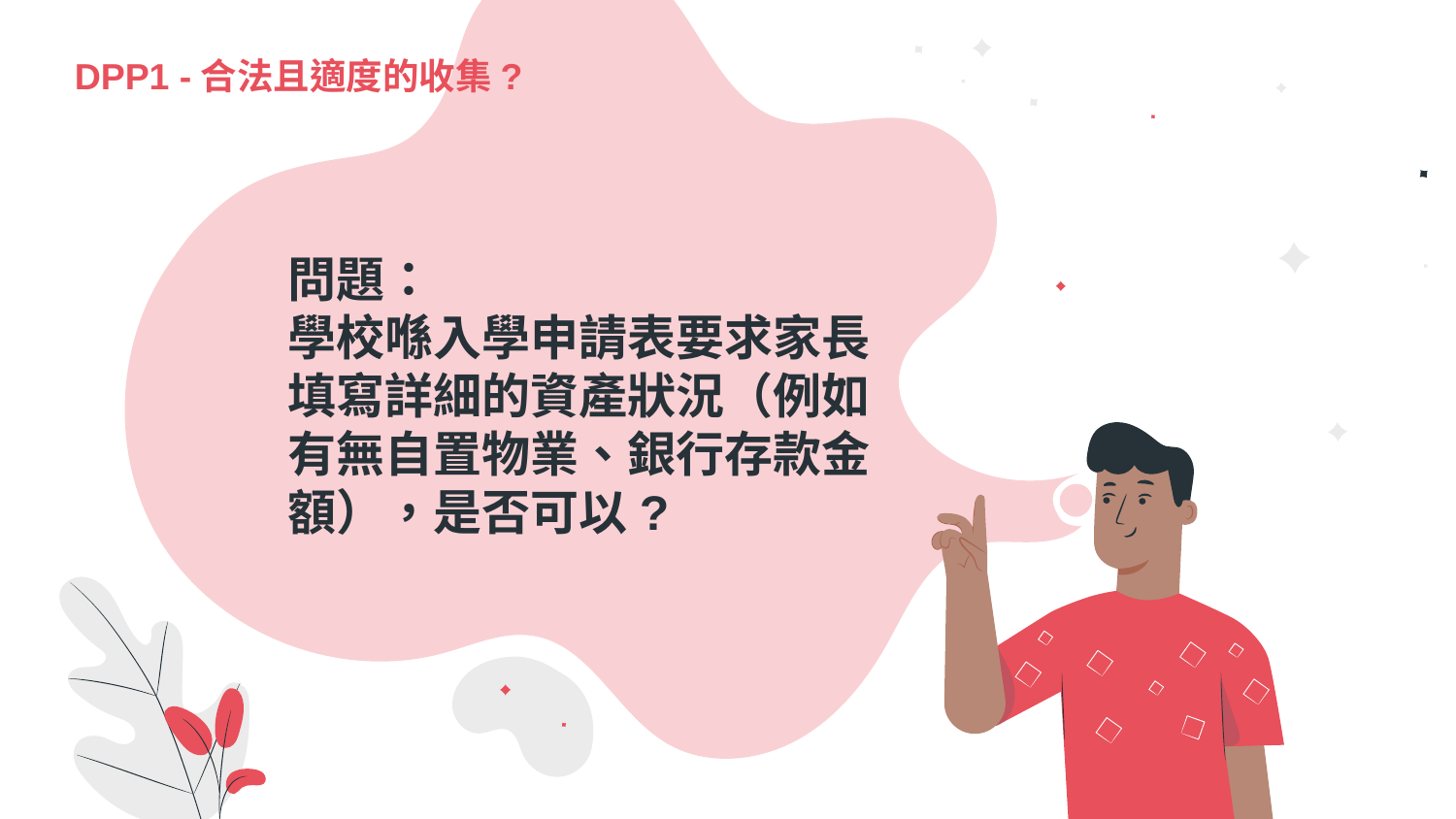

# DPP1 -合法且適度的收集?

問題：
學校喺入學申請表要求家長填寫詳細的資產狀況（例如有無自置物業、銀行存款金額），是否可以?